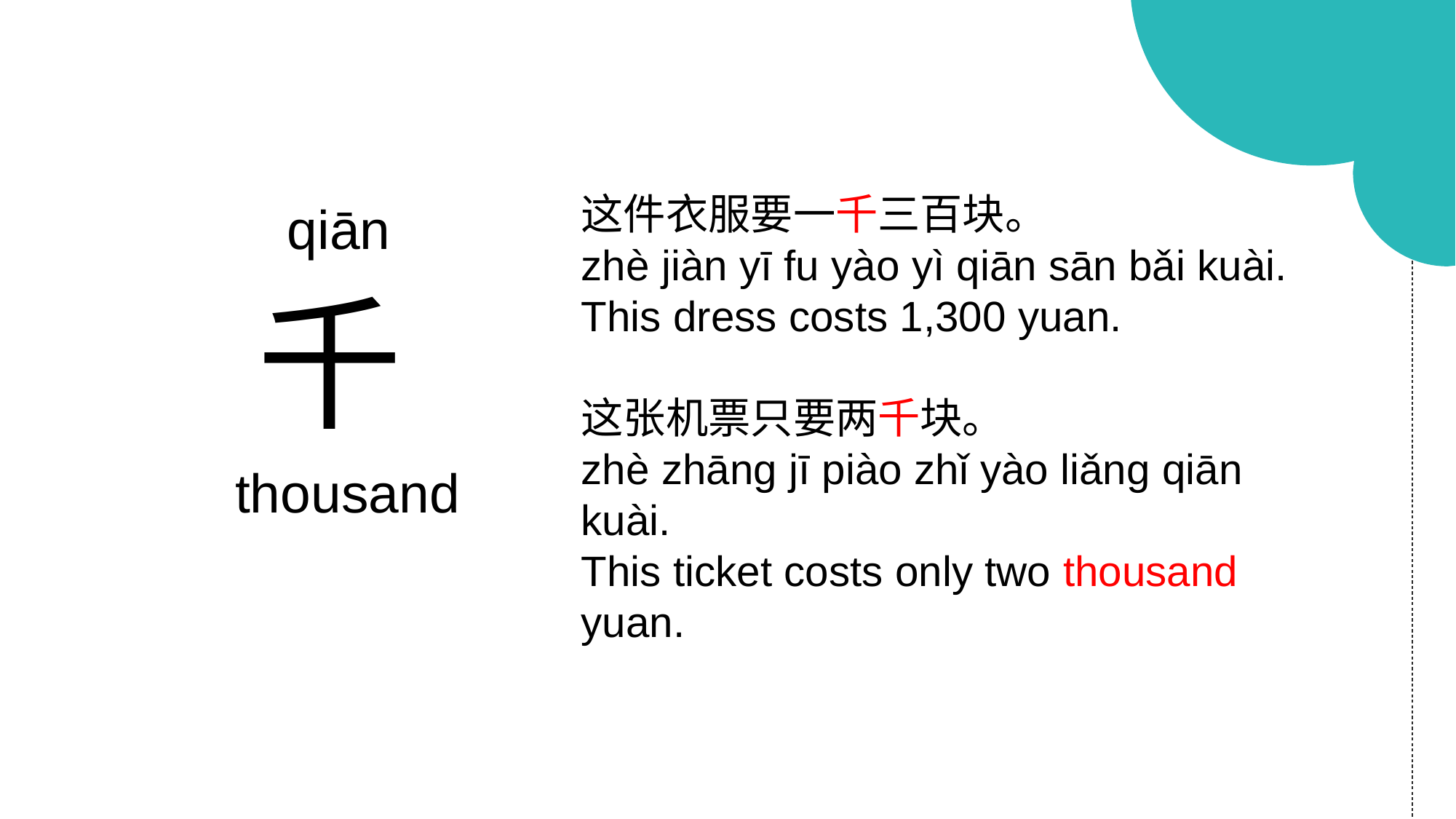

这件衣服要一千三百块。
zhè jiàn yī fu yào yì qiān sān bǎi kuài.
This dress costs 1,300 yuan.

这张机票只要两千块。
zhè zhāng jī piào zhǐ yào liǎng qiān kuài.
This ticket costs only two thousand yuan.
  qiān
千
        thousand